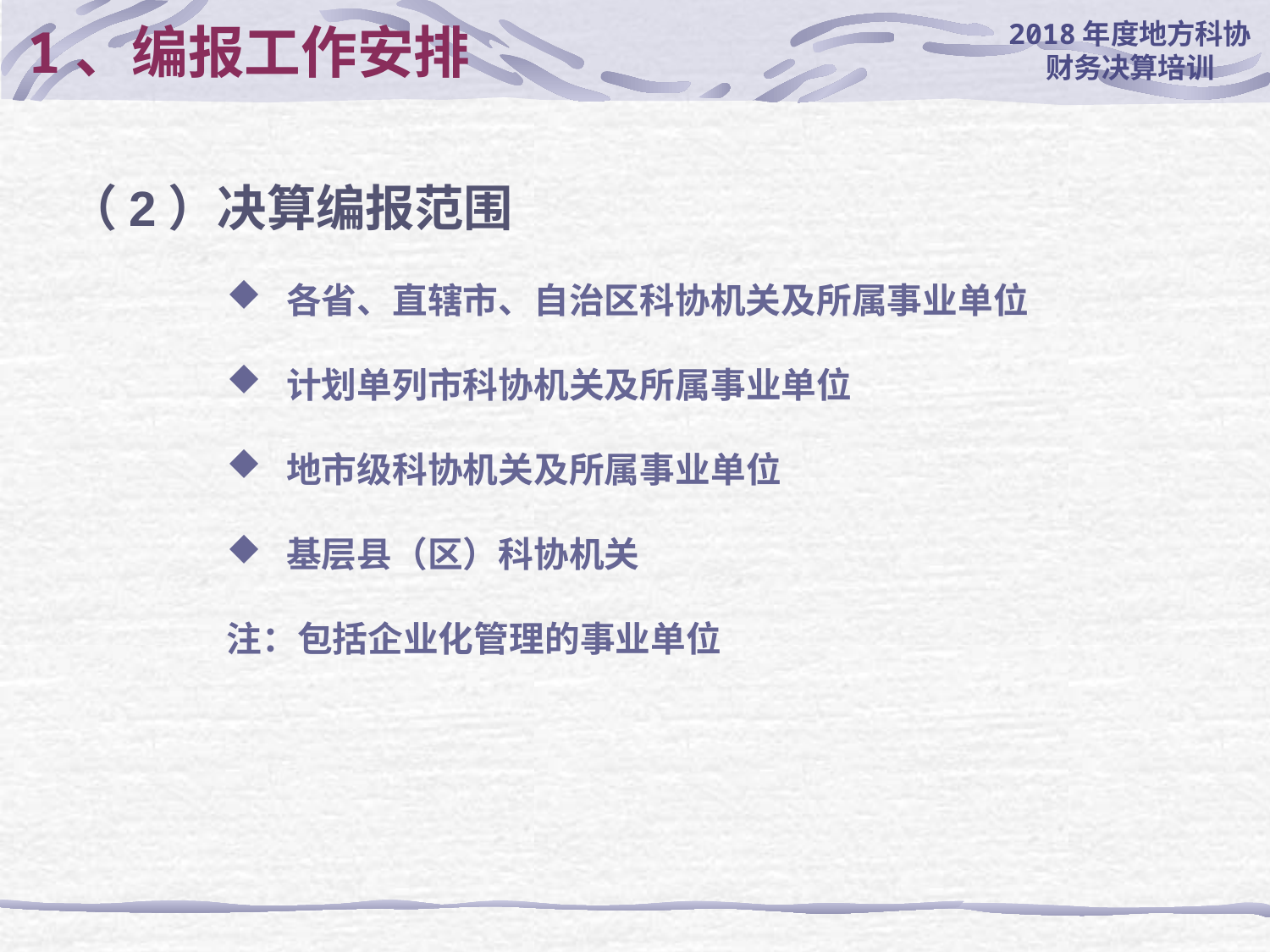

# 1、编报工作安排
（2）决算编报范围
  各省、直辖市、自治区科协机关及所属事业单位
  计划单列市科协机关及所属事业单位
  地市级科协机关及所属事业单位
  基层县（区）科协机关
注：包括企业化管理的事业单位